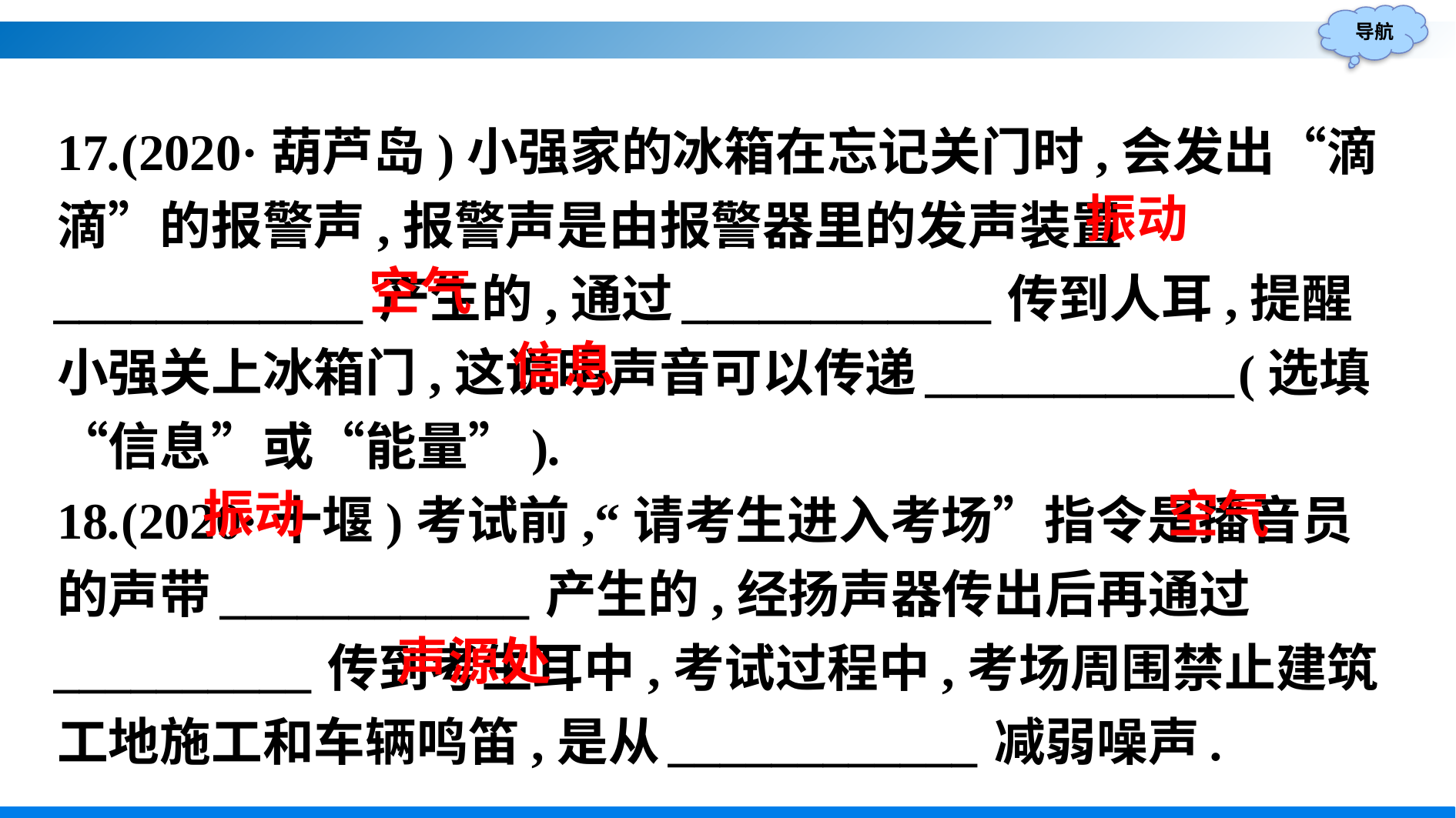

17.(2020·葫芦岛)小强家的冰箱在忘记关门时,会发出“滴滴”的报警声,报警声是由报警器里的发声装置____________产生的,通过____________传到人耳,提醒小强关上冰箱门,这说明声音可以传递____________(选填“信息”或“能量”).
18.(2020·十堰)考试前,“请考生进入考场”指令是播音员的声带____________产生的,经扬声器传出后再通过__________传到考生耳中,考试过程中,考场周围禁止建筑工地施工和车辆鸣笛,是从____________减弱噪声.
振动
空气
信息
空气
振动
声源处